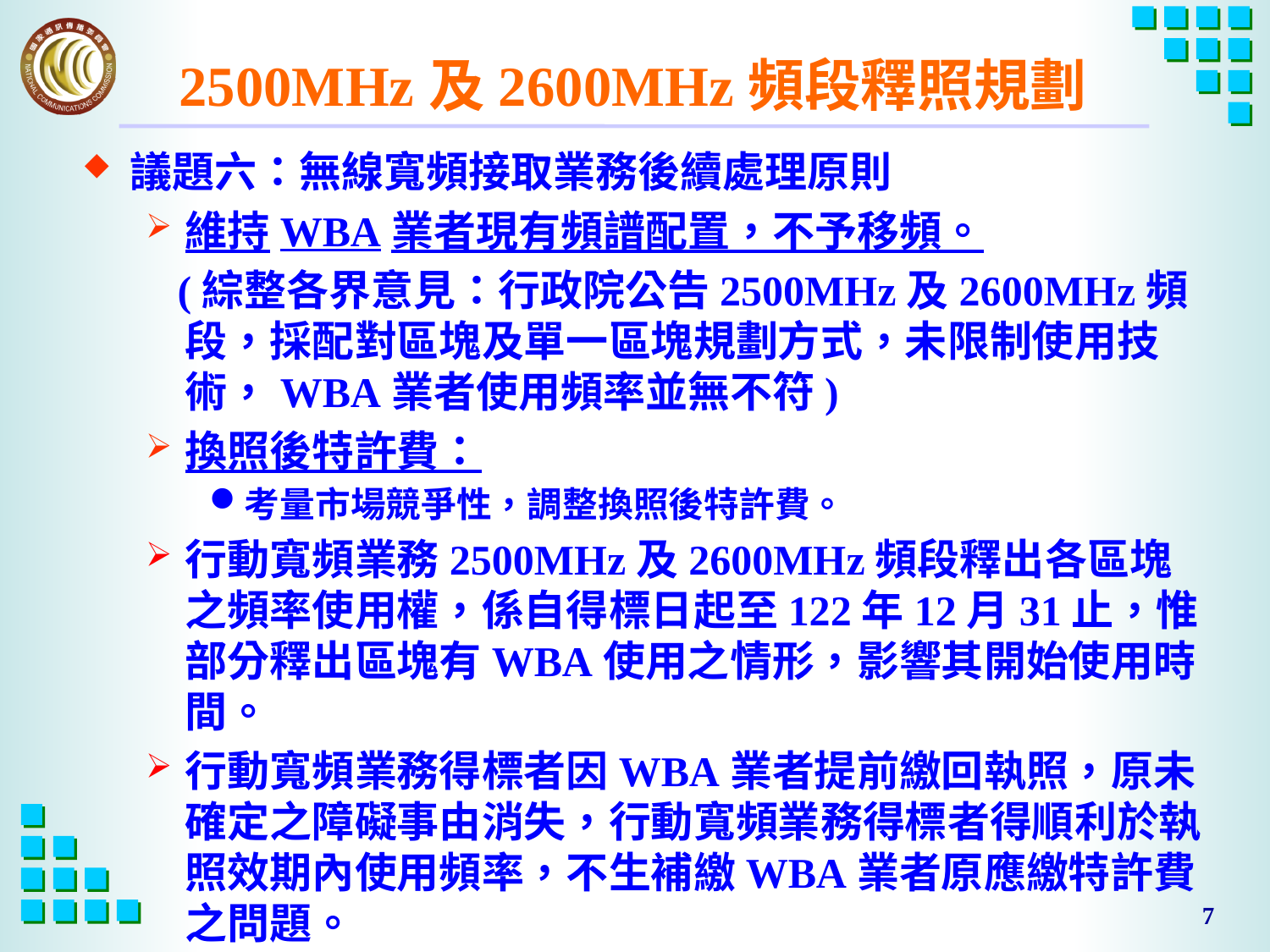

# 2500MHz及2600MHz頻段釋照規劃
議題六：無線寬頻接取業務後續處理原則
維持WBA業者現有頻譜配置，不予移頻。
   (綜整各界意見：行政院公告2500MHz及2600MHz頻段，採配對區塊及單一區塊規劃方式，未限制使用技術，WBA業者使用頻率並無不符)
換照後特許費：
考量市場競爭性，調整換照後特許費。
行動寬頻業務2500MHz及2600MHz頻段釋出各區塊之頻率使用權，係自得標日起至122年12月31止，惟部分釋出區塊有WBA使用之情形，影響其開始使用時間。
行動寬頻業務得標者因WBA業者提前繳回執照，原未確定之障礙事由消失，行動寬頻業務得標者得順利於執照效期內使用頻率，不生補繳WBA業者原應繳特許費之問題。